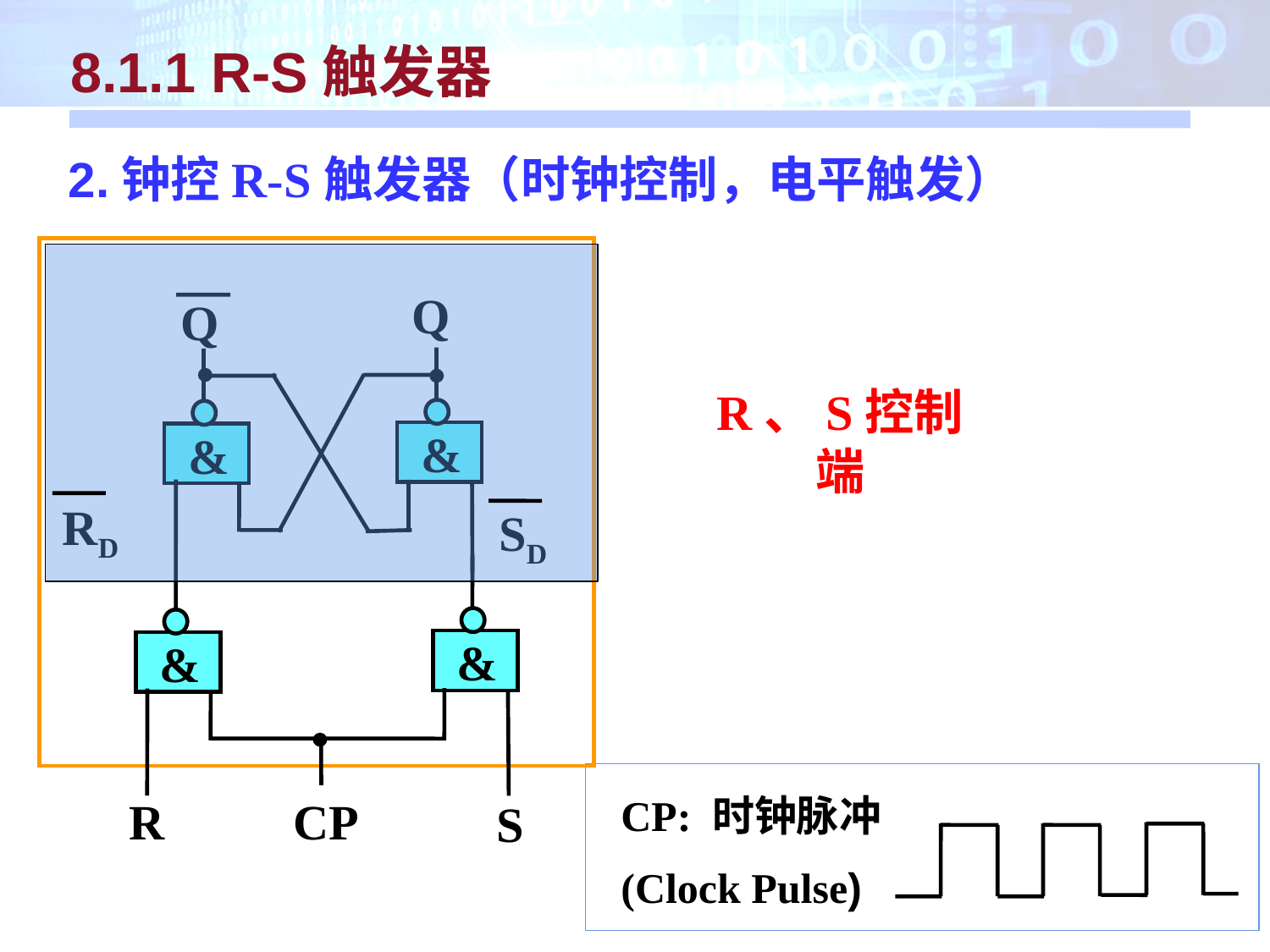

8.1.1 R-S触发器
2.钟控R-S触发器（时钟控制，电平触发）

Q
Q

&

&
RD
SD

&

&

R
CP
S

R、S控制端

CP: 时钟脉冲
(Clock Pulse)